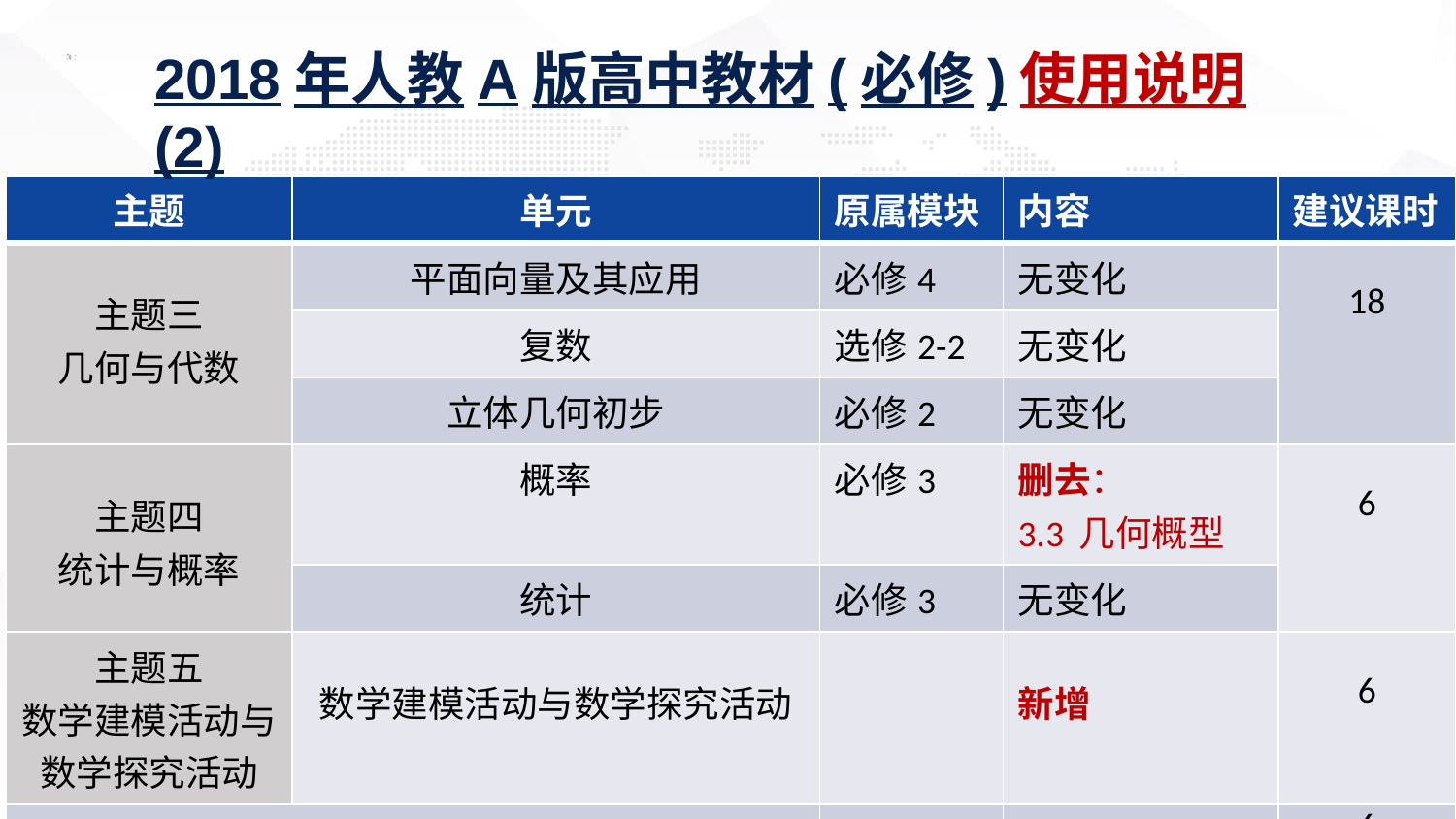

2018年人教A版高中教材(必修)使用说明(2)
| 主题 | 单元 | 原属模块 | 内容 | 建议课时 |
| --- | --- | --- | --- | --- |
| 主题三 几何与代数 | 平面向量及其应用 | 必修4 | 无变化 | 18 |
|  | 复数 | 选修2-2 | 无变化 |  |
|  | 立体几何初步 | 必修2 | 无变化 |  |
| 主题四 统计与概率 | 概率 | 必修3 | 删去： 3.3 几何概型 | 6 |
|  | 统计 | 必修3 | 无变化 |  |
| 主题五 数学建模活动与数学探究活动 | 数学建模活动与数学探究活动 |  | 新增 | 6 |
| 机动 |  |  |  | 6 |